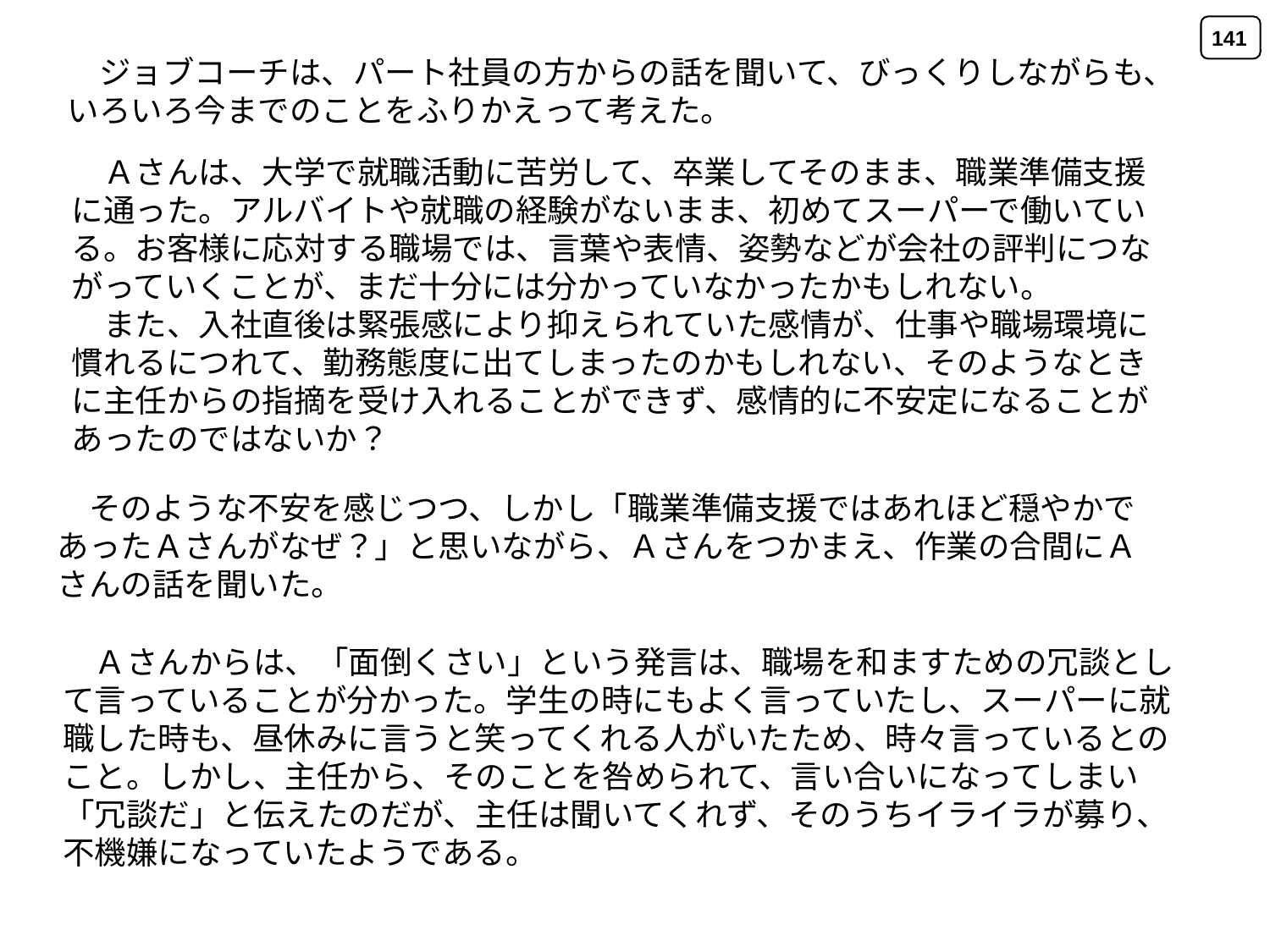

141

　ジョブコーチは、パート社員の方からの話を聞いて、びっくりしながらも、いろいろ今までのことをふりかえって考えた。
　Ａさんは、大学で就職活動に苦労して、卒業してそのまま、職業準備支援に通った。アルバイトや就職の経験がないまま、初めてスーパーで働いている。お客様に応対する職場では、言葉や表情、姿勢などが会社の評判につながっていくことが、まだ十分には分かっていなかったかもしれない。
　また、入社直後は緊張感により抑えられていた感情が、仕事や職場環境に慣れるにつれて、勤務態度に出てしまったのかもしれない、そのようなときに主任からの指摘を受け入れることができず、感情的に不安定になることがあったのではないか？
　そのような不安を感じつつ、しかし「職業準備支援ではあれほど穏やかであったＡさんがなぜ？」と思いながら、Ａさんをつかまえ、作業の合間にＡさんの話を聞いた。
　Ａさんからは、「面倒くさい」という発言は、職場を和ますための冗談として言っていることが分かった。学生の時にもよく言っていたし、スーパーに就職した時も、昼休みに言うと笑ってくれる人がいたため、時々言っているとのこと。しかし、主任から、そのことを咎められて、言い合いになってしまい「冗談だ」と伝えたのだが、主任は聞いてくれず、そのうちイライラが募り、不機嫌になっていたようである。